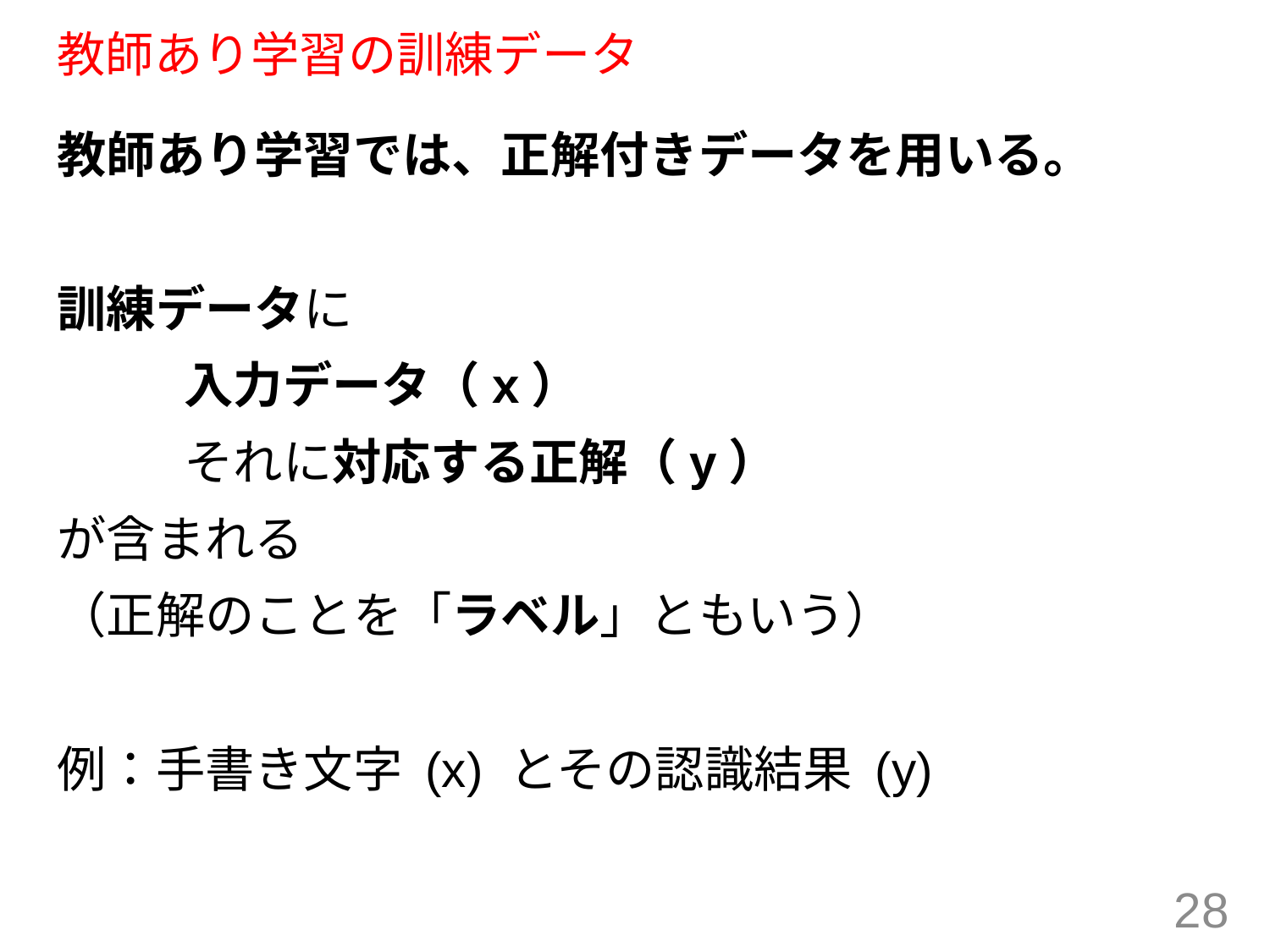

# 教師あり学習の訓練データ
教師あり学習では、正解付きデータを用いる。

訓練データに
	入力データ（x）
	それに対応する正解（y）
が含まれる
（正解のことを「ラベル」ともいう）

例：手書き文字 (x) とその認識結果 (y)

28